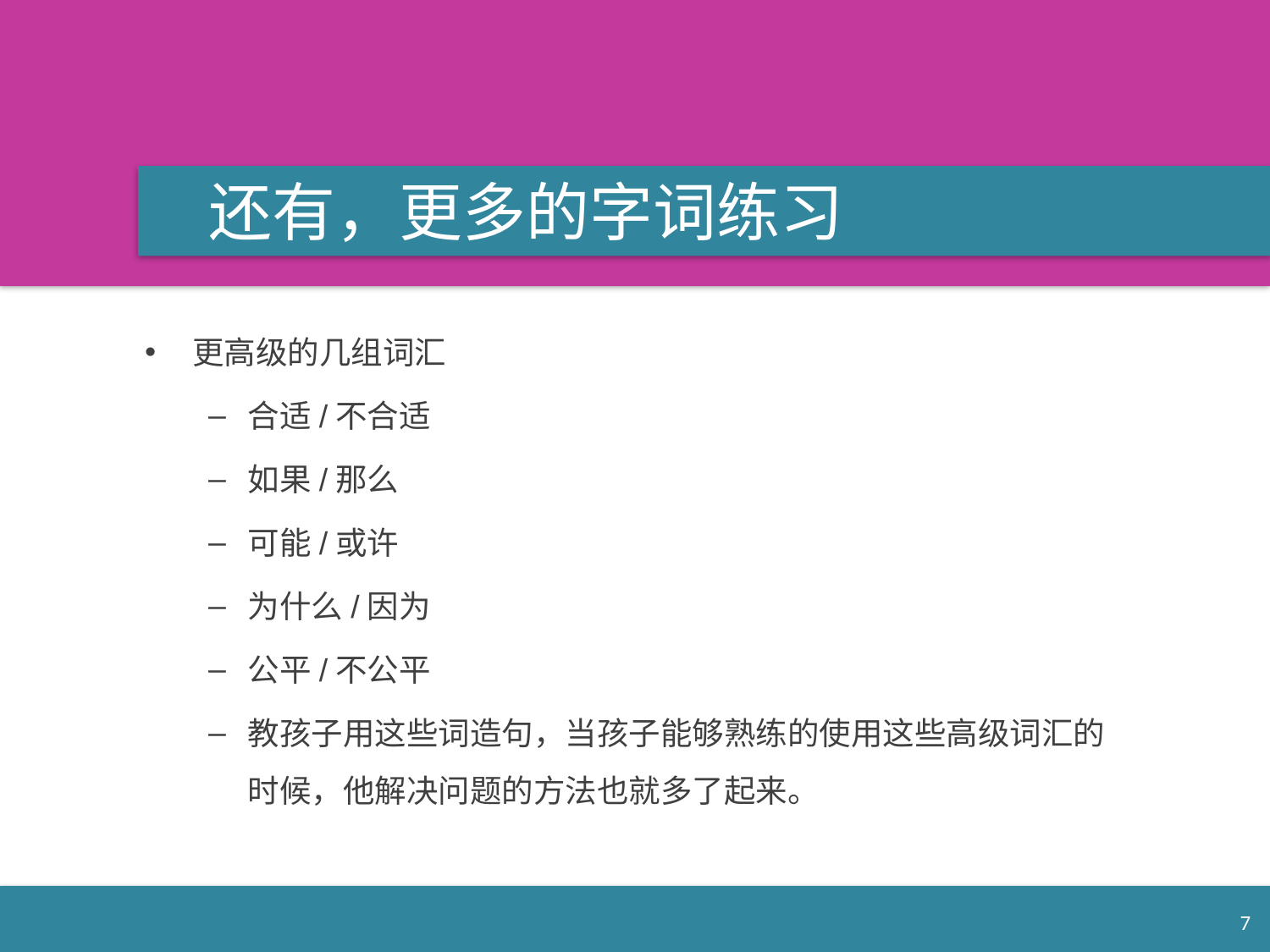

# 还有，更多的字词练习
更高级的几组词汇
合适/不合适
如果/那么
可能/或许
为什么/因为
公平/不公平
教孩子用这些词造句，当孩子能够熟练的使用这些高级词汇的时候，他解决问题的方法也就多了起来。